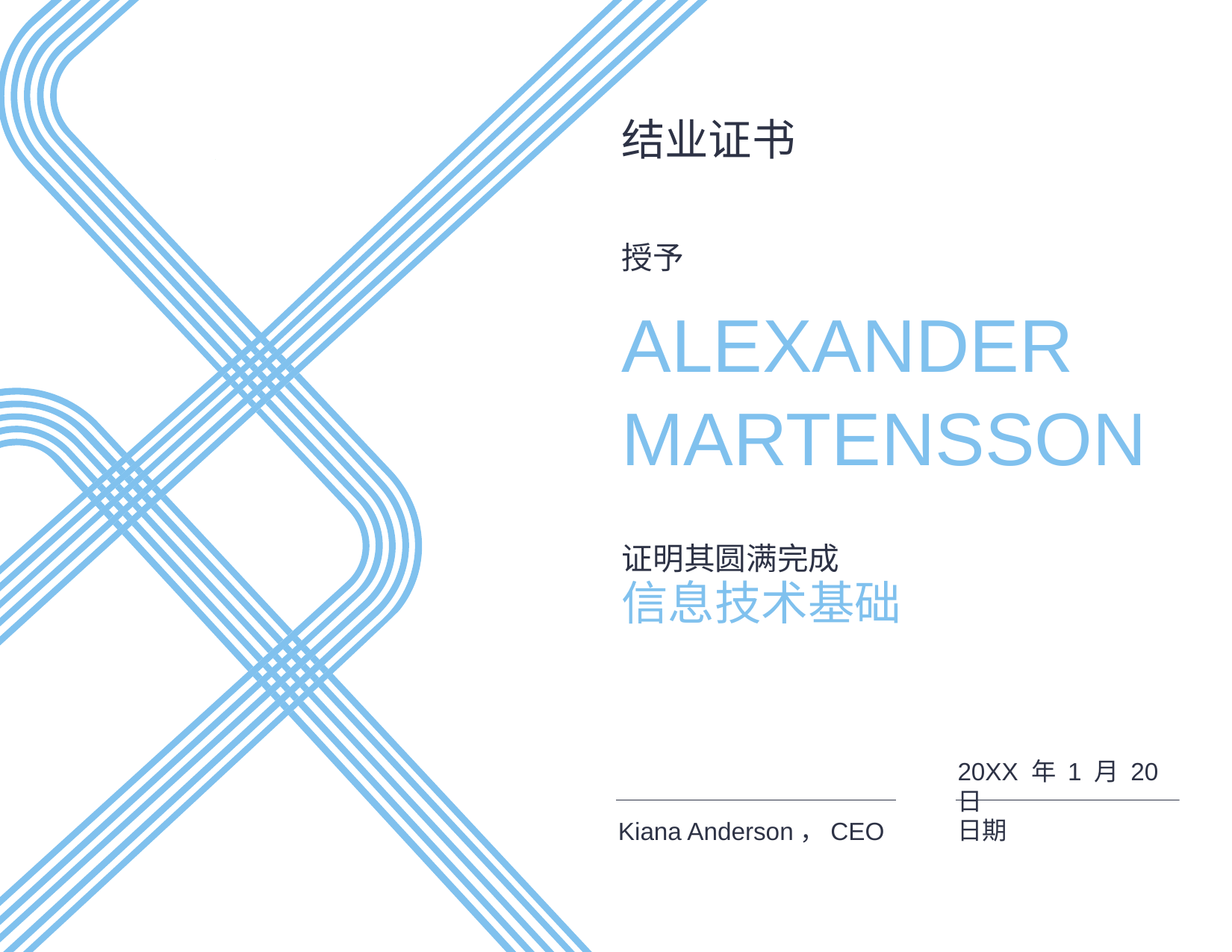

结业证书

授予
# ALEXANDER MARTENSSON
证明其圆满完成
信息技术基础
20XX 年 1 月 20 日
日期
Kiana Anderson，CEO